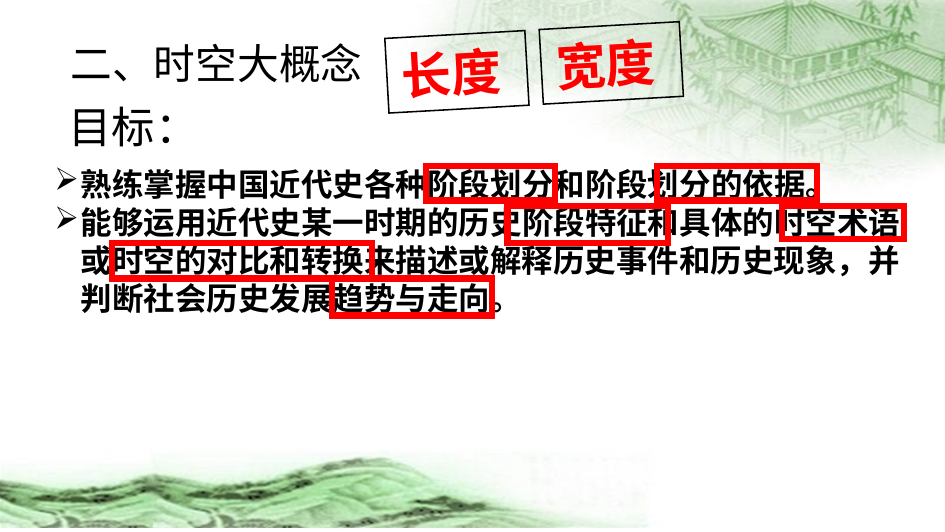

宽度
二、时空大概念
长度
目标：
熟练掌握中国近代史各种阶段划分和阶段划分的依据。
能够运用近代史某一时期的历史阶段特征和具体的时空术语或时空的对比和转换来描述或解释历史事件和历史现象，并判断社会历史发展趋势与走向。